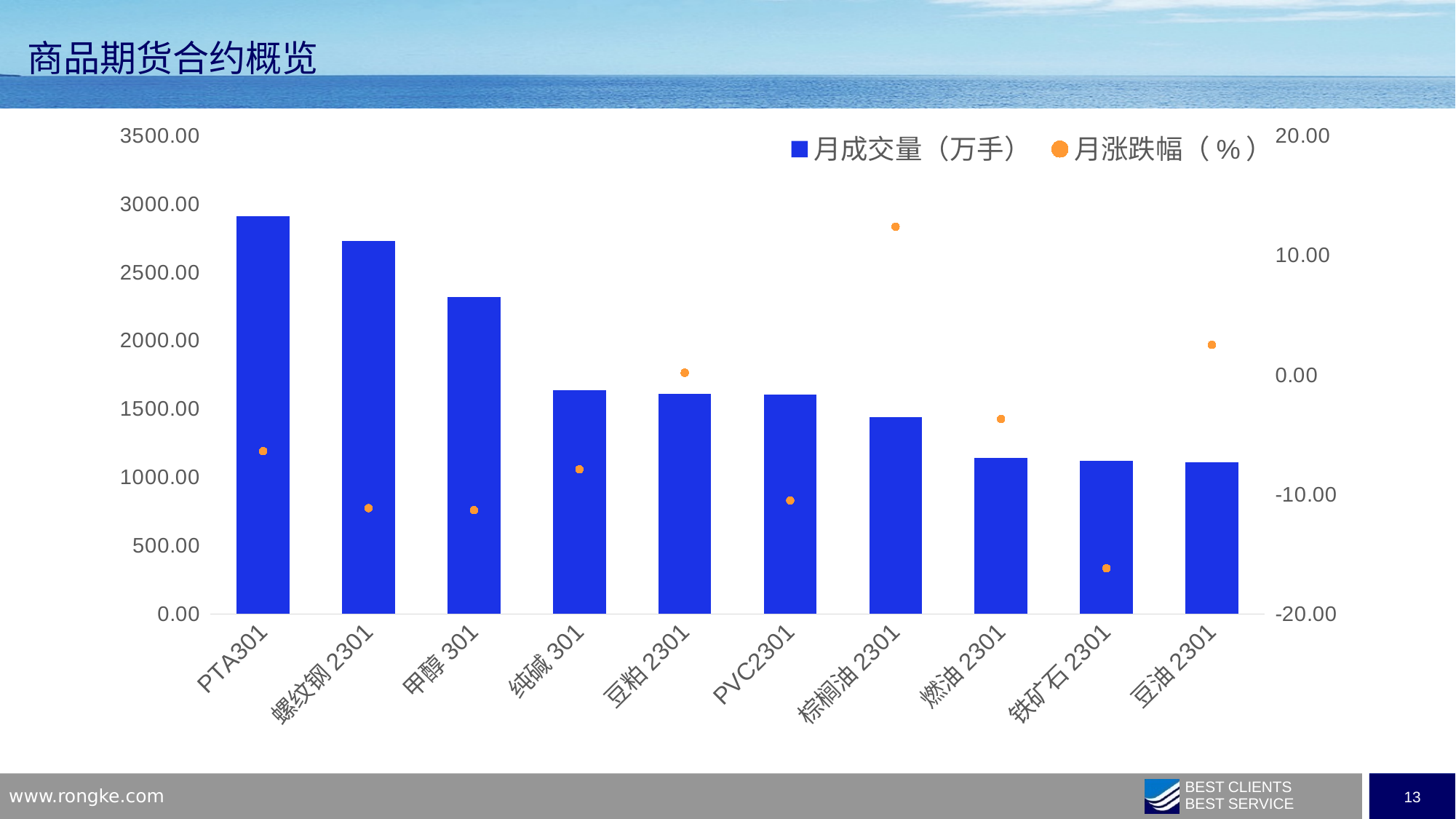

商品期货合约概览

### Chart

| Category | 月成交量（万手） | 月涨跌幅（%） |
|---|---|---|
| PTA301 | 2912.3272 | -6.3877 |
| 螺纹钢2301 | 2726.7505 | -11.1431 |
| 甲醇301 | 2319.6007 | -11.3181 |
| 纯碱301 | 1638.5269 | -7.9042 |
| 豆粕2301 | 1611.6348 | 0.1706 |
| PVC2301 | 1604.7273 | -10.5067 |
| 棕榈油2301 | 1440.1224 | 12.3842 |
| 燃油2301 | 1140.1169 | -3.6942 |
| 铁矿石2301 | 1119.6427 | -16.1714 |
| 豆油2301 | 1109.7002 | 2.5085 |